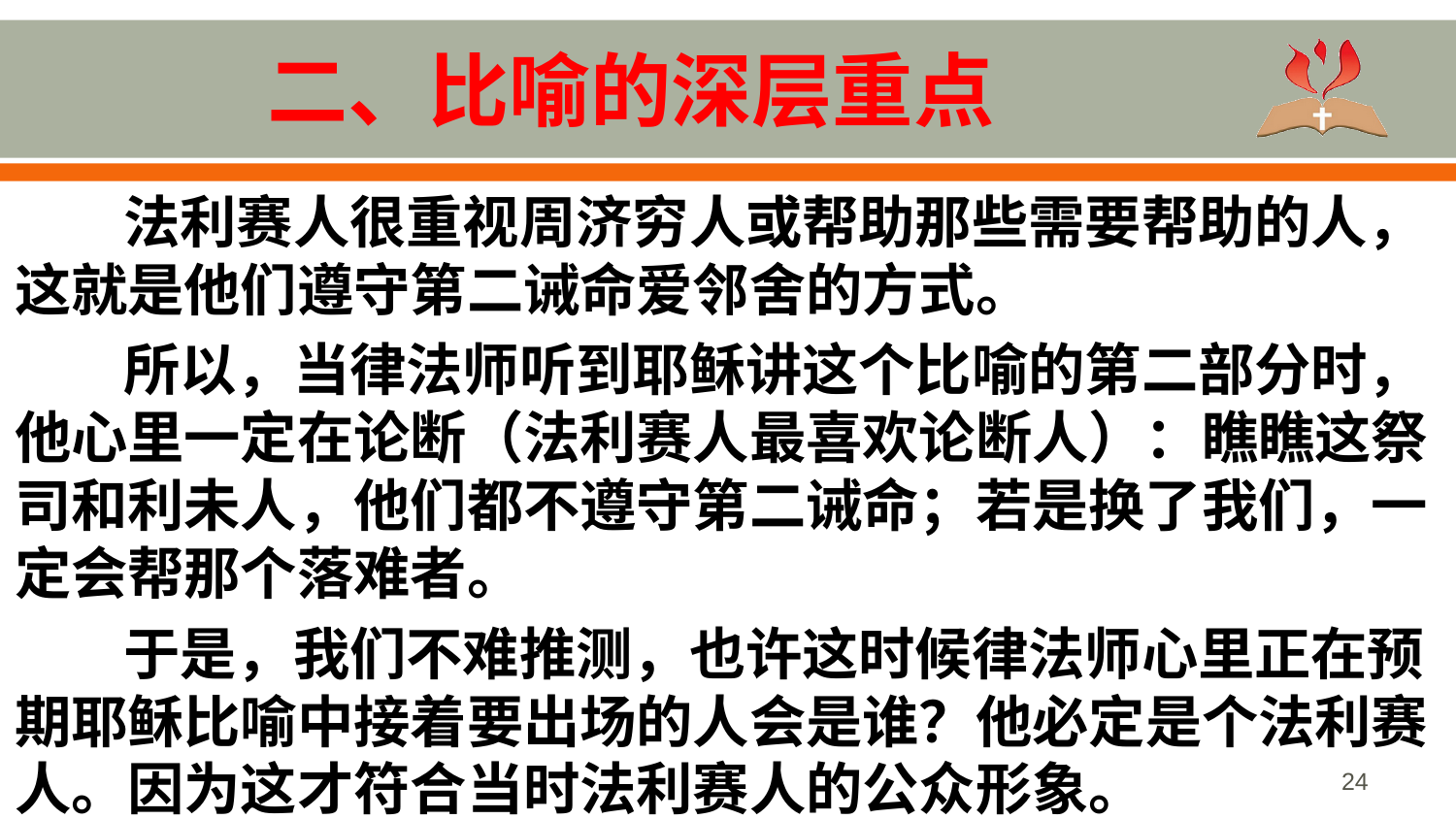

# 二、比喻的深层重点
法利赛人很重视周济穷人或帮助那些需要帮助的人，这就是他们遵守第二诫命爱邻舍的方式。
所以，当律法师听到耶稣讲这个比喻的第二部分时，他心里一定在论断（法利赛人最喜欢论断人）：瞧瞧这祭司和利未人，他们都不遵守第二诫命；若是换了我们，一定会帮那个落难者。
于是，我们不难推测，也许这时候律法师心里正在预期耶稣比喻中接着要出场的人会是谁？他必定是个法利赛人。因为这才符合当时法利赛人的公众形象。

24